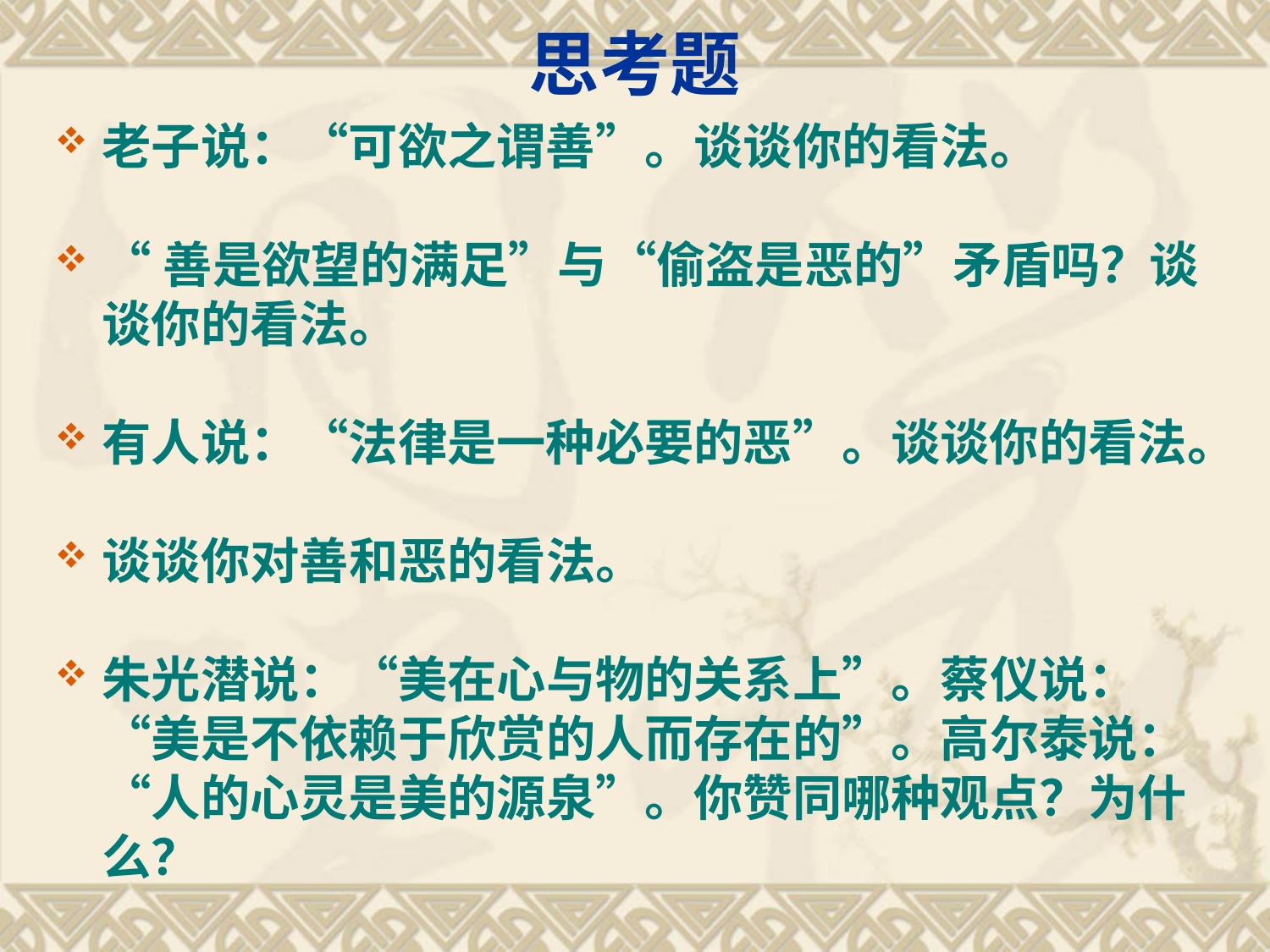

# 思考题
老子说：“可欲之谓善”。谈谈你的看法。

“善是欲望的满足”与“偷盗是恶的”矛盾吗？谈谈你的看法。

有人说：“法律是一种必要的恶”。谈谈你的看法。

谈谈你对善和恶的看法。

朱光潜说：“美在心与物的关系上”。蔡仪说：“美是不依赖于欣赏的人而存在的”。高尔泰说：“人的心灵是美的源泉”。你赞同哪种观点？为什么？